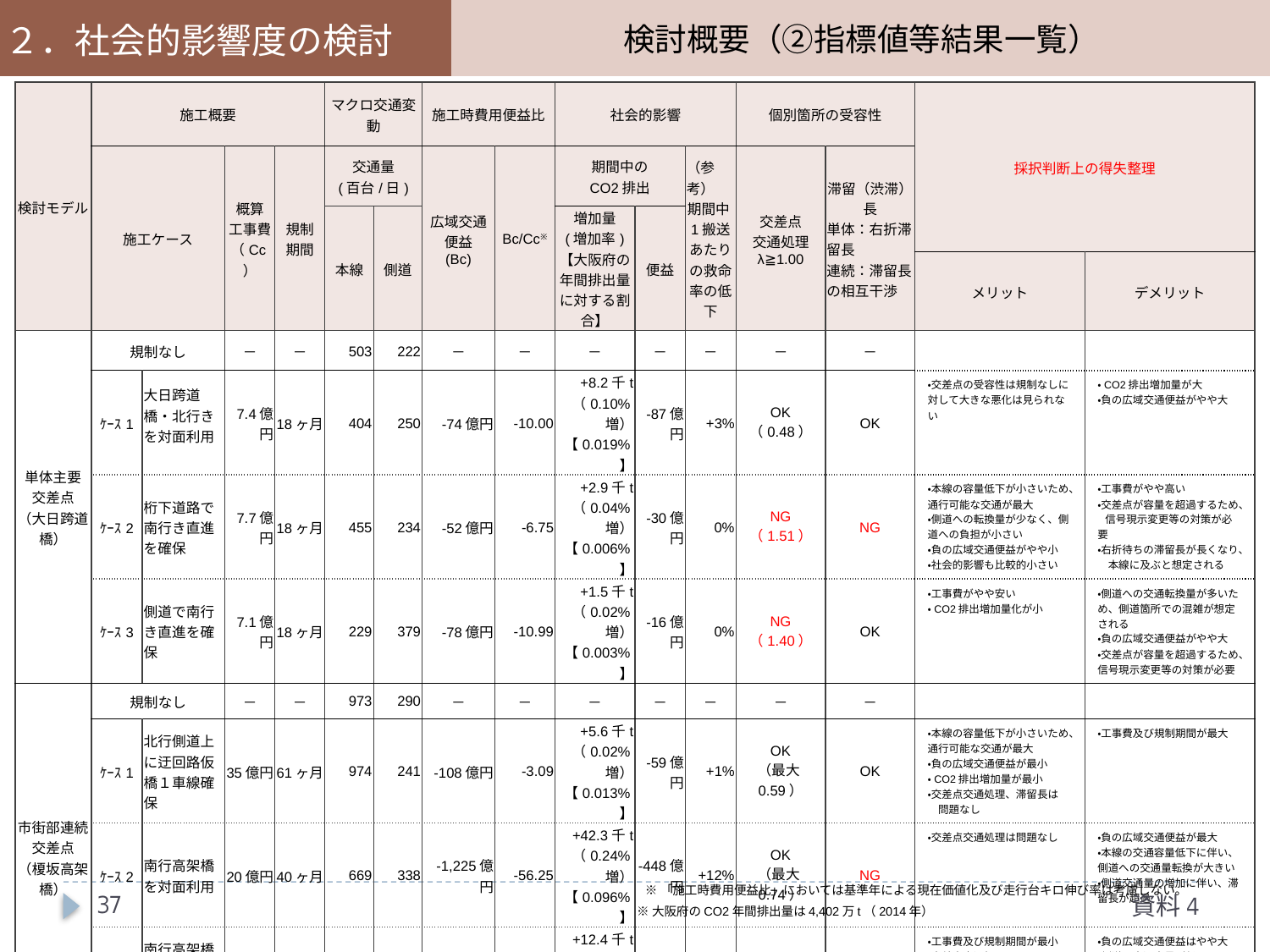

検討概要（②指標値等結果一覧）

２．社会的影響度の検討
| 検討モデル | 施工概要 |  |  |  | マクロ交通変動 |  | 施工時費用便益比 |  | 社会的影響 |  |  | 個別箇所の受容性 |  | 採択判断上の得失整理 |  |
| --- | --- | --- | --- | --- | --- | --- | --- | --- | --- | --- | --- | --- | --- | --- | --- |
|  | 施工ケース |  | 概算 工事費 （Cc） | 規制 期間 | 交通量 (百台/日) |  | 広域交通 便益 (Bc) | Bc/Cc※ | 期間中の CO2排出 |  | （参考） 期間中1搬送あたりの救命率の低下 | 交差点 交通処理 λ≧1.00 | 滞留（渋滞）長 単体：右折滞留長 連続：滞留長の相互干渉 |  |  |
|  |  |  |  |  | 本線 | 側道 |  |  | 増加量 (増加率) 【大阪府の年間排出量に対する割合】 | 便益 |  |  |  |  |  |
|  |  |  |  |  |  |  |  |  |  |  |  |  |  | メリット | デメリット |
| 単体主要 交差点 （大日跨道橋） | 規制なし |  | － | － | 503 | 222 | － | － | － | － | － | － | － |  |  |
|  | ｹｰｽ1 | 大日跨道橋・北行きを対面利用 | 7.4億円 | 18ヶ月 | 404 | 250 | -74億円 | -10.00 | +8.2千t （0.10%増） 【0.019%】 | -87億円 | +3% | OK （0.48） | OK | ・交差点の受容性は規制なしに対して大きな悪化は見られない | ・CO2排出増加量が大 ・負の広域交通便益がやや大 |
|  | ｹｰｽ2 | 桁下道路で南行き直進を確保 | 7.7億円 | 18ヶ月 | 455 | 234 | -52億円 | -6.75 | +2.9千t （0.04%増） 【0.006%】 | -30億円 | 0% | NG （1.51） | NG | ・本線の容量低下が小さいため、通行可能な交通が最大 ・側道への転換量が少なく、側道への負担が小さい ・負の広域交通便益がやや小 ・社会的影響も比較的小さい | ・工事費がやや高い ・交差点が容量を超過するため、 信号現示変更等の対策が必要 ・右折待ちの滞留長が長くなり、 　本線に及ぶと想定される |
|  | ｹｰｽ3 | 側道で南行き直進を確保 | 7.1億円 | 18ヶ月 | 229 | 379 | -78億円 | -10.99 | +1.5千t （0.02%増） 【0.003%】 | -16億円 | 0% | NG （1.40） | OK | ・工事費がやや安い ・CO2排出増加量化が小 | ・側道への交通転換量が多いため、側道箇所での混雑が想定される ・負の広域交通便益がやや大 ・交差点が容量を超過するため、信号現示変更等の対策が必要 |
| 市街部連続 交差点 （榎坂高架橋） | 規制なし |  | － | － | 973 | 290 | － | － | － | － | － | － | － |  |  |
|  | ｹｰｽ1 | 北行側道上に迂回路仮橋１車線確保 | 35億円 | 61ヶ月 | 974 | 241 | -108億円 | -3.09 | +5.6千t （0.02%増） 【0.013%】 | -59億円 | +1% | OK （最大0.59） | OK | ・本線の容量低下が小さいため、通行可能な交通が最大 ・負の広域交通便益が最小 ・CO2排出増加量が最小 ・交差点交通処理、滞留長は 　問題なし | ・工事費及び規制期間が最大 |
|  | ｹｰｽ2 | 南行高架橋を対面利用 | 20億円 | 40ヶ月 | 669 | 338 | -1,225億円 | -56.25 | +42.3千t （0.24%増） 【0.096%】 | -448億円 | +12% | OK （最大0.74） | NG | ・交差点交通処理は問題なし | ・負の広域交通便益が最大 ・本線の交通容量低下に伴い、側道への交通量転換が大きい ・側道交通量の増加に伴い、滞留長が超過 |
|  | ｹｰｽ3 | 南行高架橋対面、北行側道通行止め | 12億円 | 12ヶ月 | 684 | 148 | -418億円 | -34.83 | +12.4千t （0.23%増） 【0.028%】 | -131億円 | +15% | OK （最大0.73） | NG | ・工事費及び規制期間が最小 ・交差点交通処理は問題なし | ・負の広域交通便益はやや大 ・側道の交通容量が低下するため、通行可能な交通が減少 ・容量低下に伴い、滞留長が超過する |
※「施工時費用便益比」においては基準年による現在価値化及び走行台キロ伸び率は考慮しない。
37
資料4
※大阪府のCO2年間排出量は4,402万t（2014年）